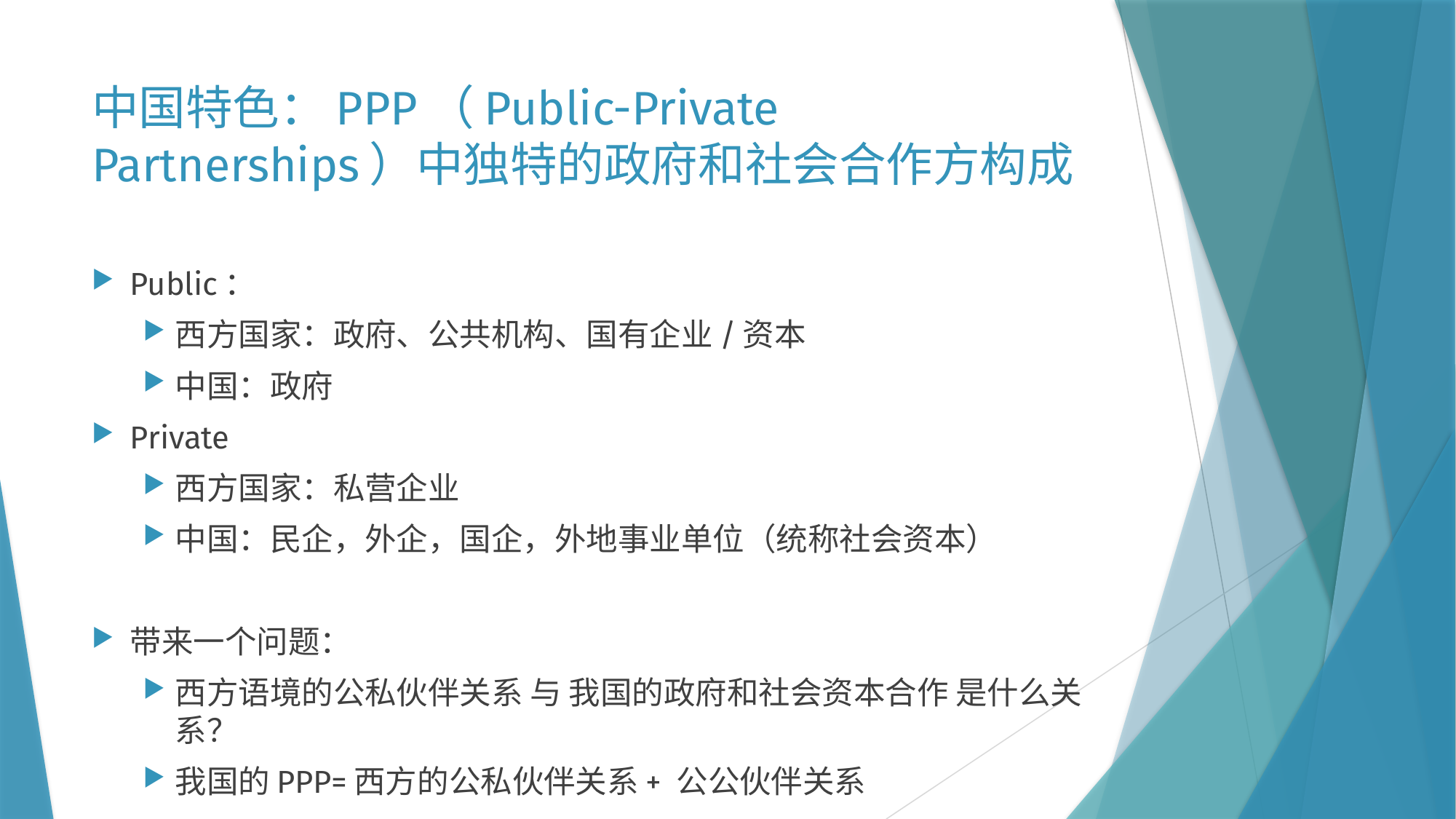

# 中国特色：PPP（Public-Private Partnerships）中独特的政府和社会合作方构成
Public：
西方国家：政府、公共机构、国有企业/资本
中国：政府
Private
西方国家：私营企业
中国：民企，外企，国企，外地事业单位（统称社会资本）

带来一个问题：
西方语境的公私伙伴关系 与 我国的政府和社会资本合作 是什么关系？
我国的PPP=西方的公私伙伴关系+ 公公伙伴关系